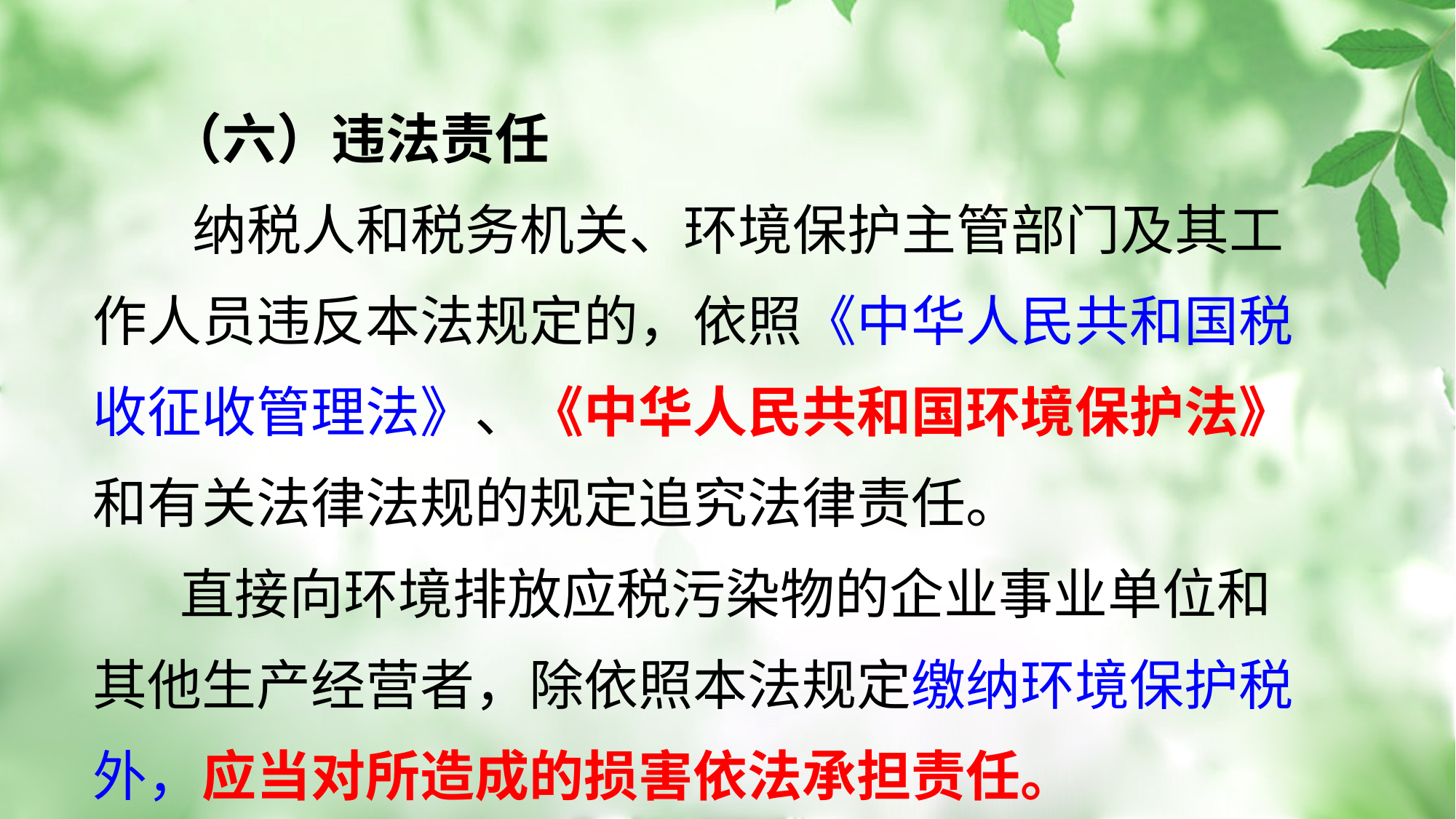

（六）违法责任
   纳税人和税务机关、环境保护主管部门及其工作人员违反本法规定的，依照《中华人民共和国税收征收管理法》、《中华人民共和国环境保护法》和有关法律法规的规定追究法律责任。
  直接向环境排放应税污染物的企业事业单位和其他生产经营者，除依照本法规定缴纳环境保护税外，应当对所造成的损害依法承担责任。